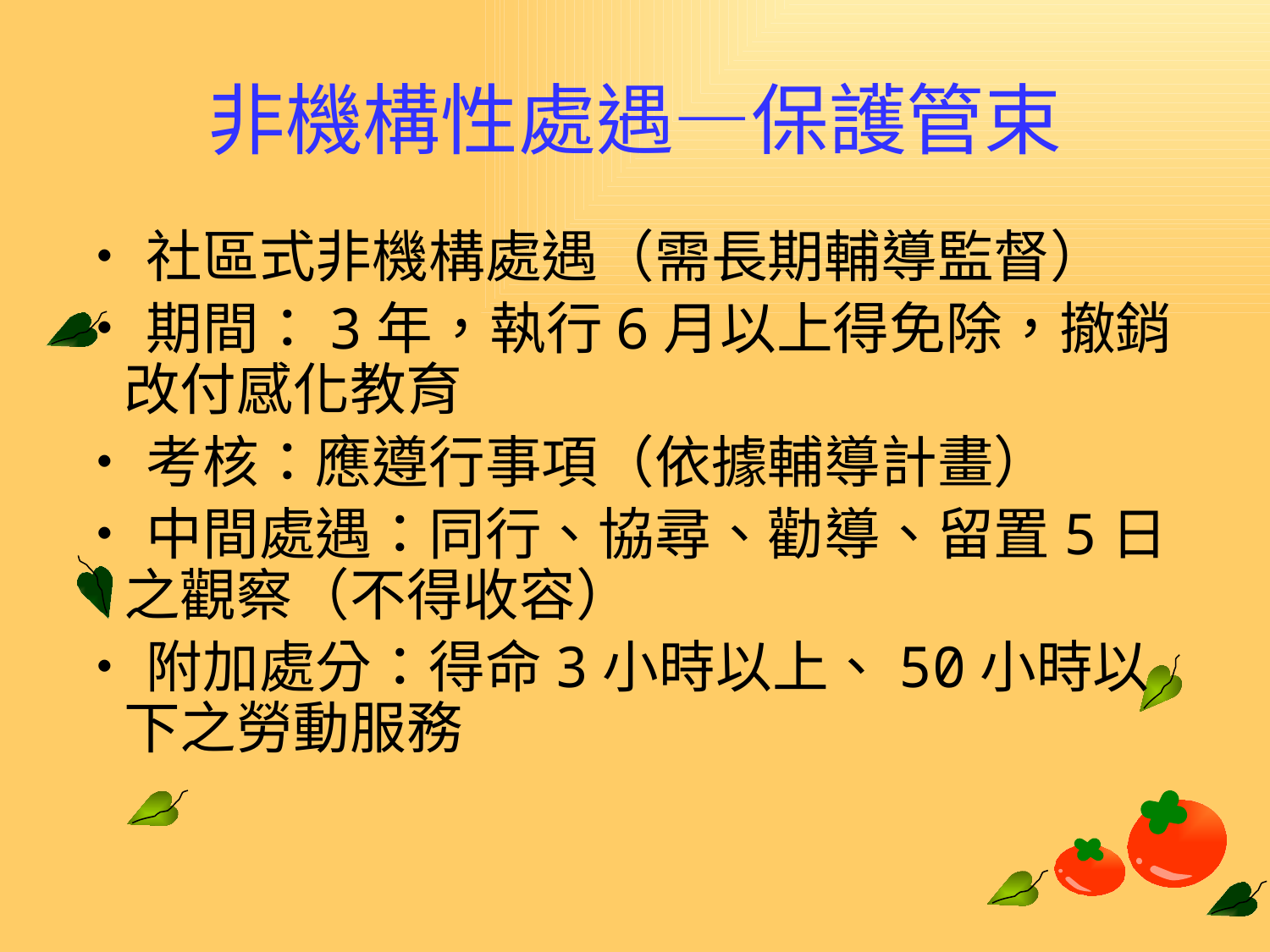

# 非機構性處遇—保護管束
‧社區式非機構處遇（需長期輔導監督）
‧期間：3年，執行6月以上得免除，撤銷改付感化教育
‧考核：應遵行事項（依據輔導計畫）
‧中間處遇：同行、協尋、勸導、留置5日之觀察（不得收容）
‧附加處分：得命3小時以上、50小時以下之勞動服務